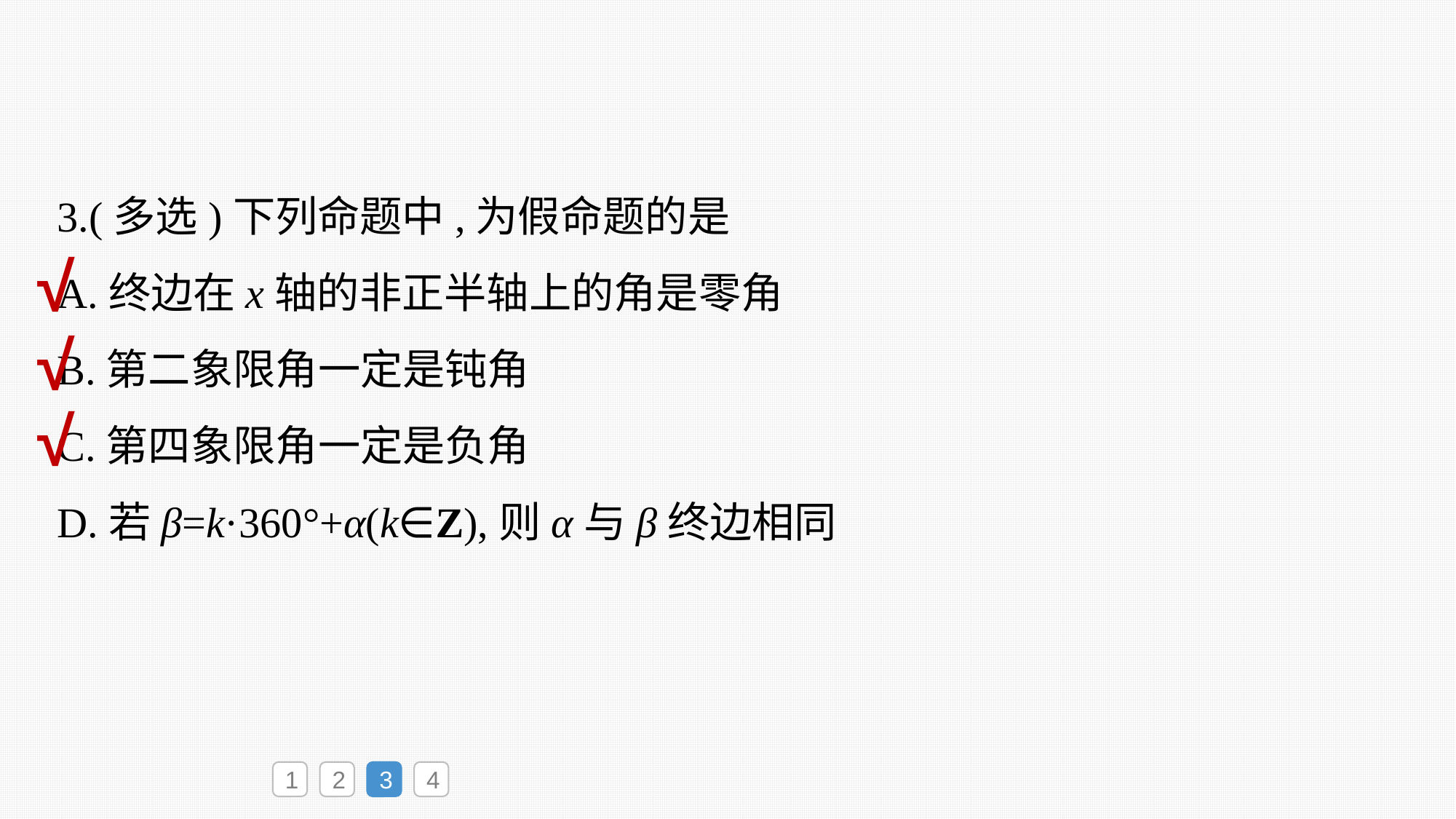

3.(多选)下列命题中,为假命题的是
A.终边在x轴的非正半轴上的角是零角
B.第二象限角一定是钝角
C.第四象限角一定是负角
D.若β=k·360°+α(k∈Ζ),则α与β终边相同
√
√
√
1
2
3
4